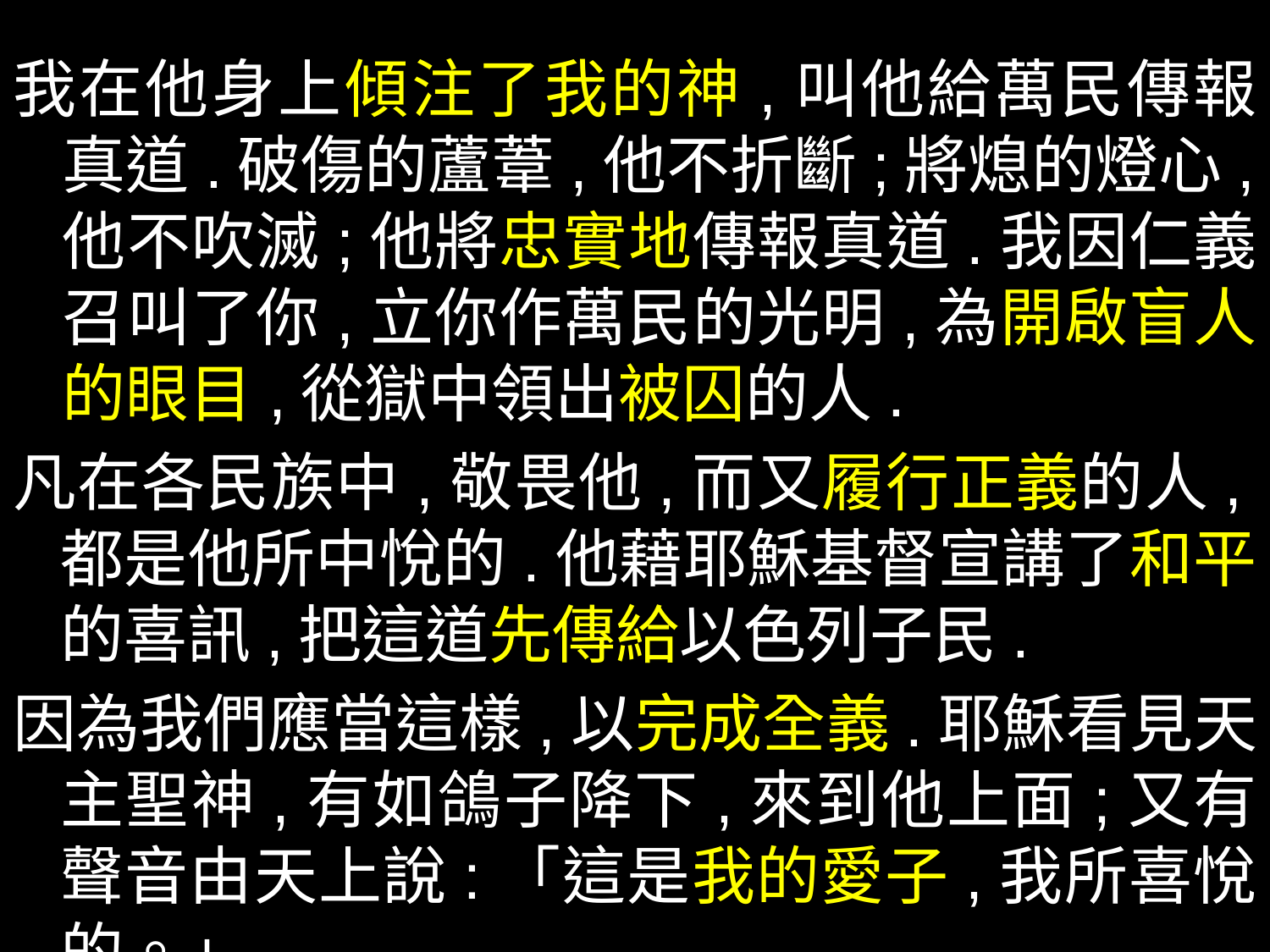

我在他身上傾注了我的神,叫他給萬民傳報真道.破傷的蘆葦,他不折斷;將熄的燈心,他不吹滅;他將忠實地傳報真道.我因仁義召叫了你,立你作萬民的光明,為開啟盲人的眼目,從獄中領出被囚的人.
凡在各民族中,敬畏他,而又履行正義的人,都是他所中悅的.他藉耶穌基督宣講了和平的喜訊,把這道先傳給以色列子民.
因為我們應當這樣,以完成全義.耶穌看見天主聖神,有如鴿子降下,來到他上面;又有聲音由天上說:「這是我的愛子,我所喜悅的。」